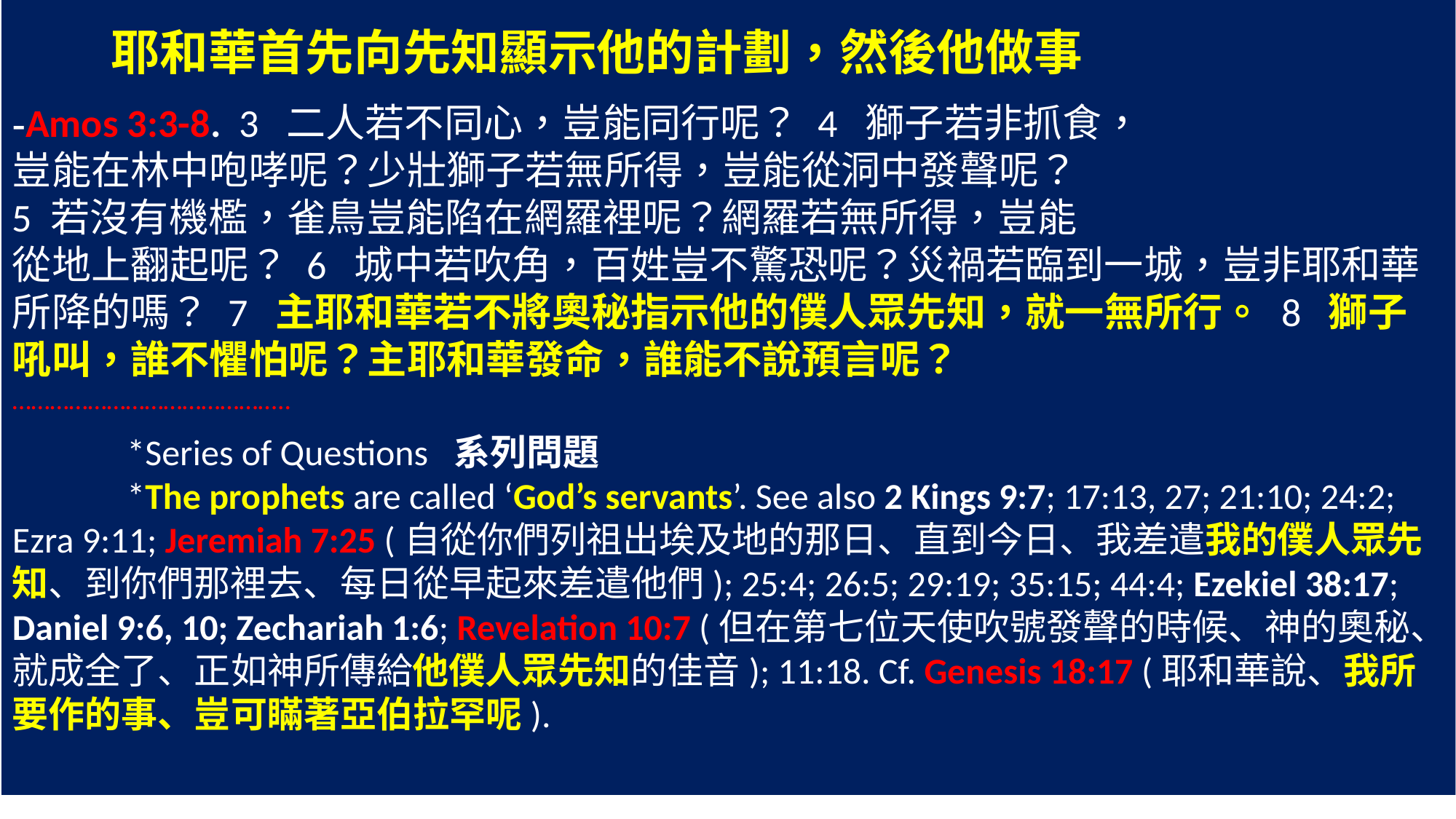

耶和華首先向先知顯示他的計劃，然後他做事

-Amos 3:3-8.  3  二人若不同心，豈能同行呢？ 4  獅子若非抓食，
豈能在林中咆哮呢？少壯獅子若無所得，豈能從洞中發聲呢？
5 若沒有機檻，雀鳥豈能陷在網羅裡呢？網羅若無所得，豈能
從地上翻起呢？ 6  城中若吹角，百姓豈不驚恐呢？災禍若臨到一城，豈非耶和華所降的嗎？ 7  主耶和華若不將奧秘指示他的僕人眾先知，就一無所行。 8  獅子吼叫，誰不懼怕呢？主耶和華發命，誰能不說預言呢？
……………………………………..

              *Series of Questions  系列問題
              *The prophets are called ‘God’s servants’. See also 2 Kings 9:7; 17:13, 27; 21:10; 24:2; Ezra 9:11; Jeremiah 7:25 (自從你們列祖出埃及地的那日、直到今日、我差遣我的僕人眾先知、到你們那裡去、每日從早起來差遣他們); 25:4; 26:5; 29:19; 35:15; 44:4; Ezekiel 38:17; Daniel 9:6, 10; Zechariah 1:6; Revelation 10:7 (但在第七位天使吹號發聲的時候、神的奧秘、就成全了、正如神所傳給他僕人眾先知的佳音); 11:18. Cf. Genesis 18:17 (耶和華說、我所要作的事、豈可瞞著亞伯拉罕呢).